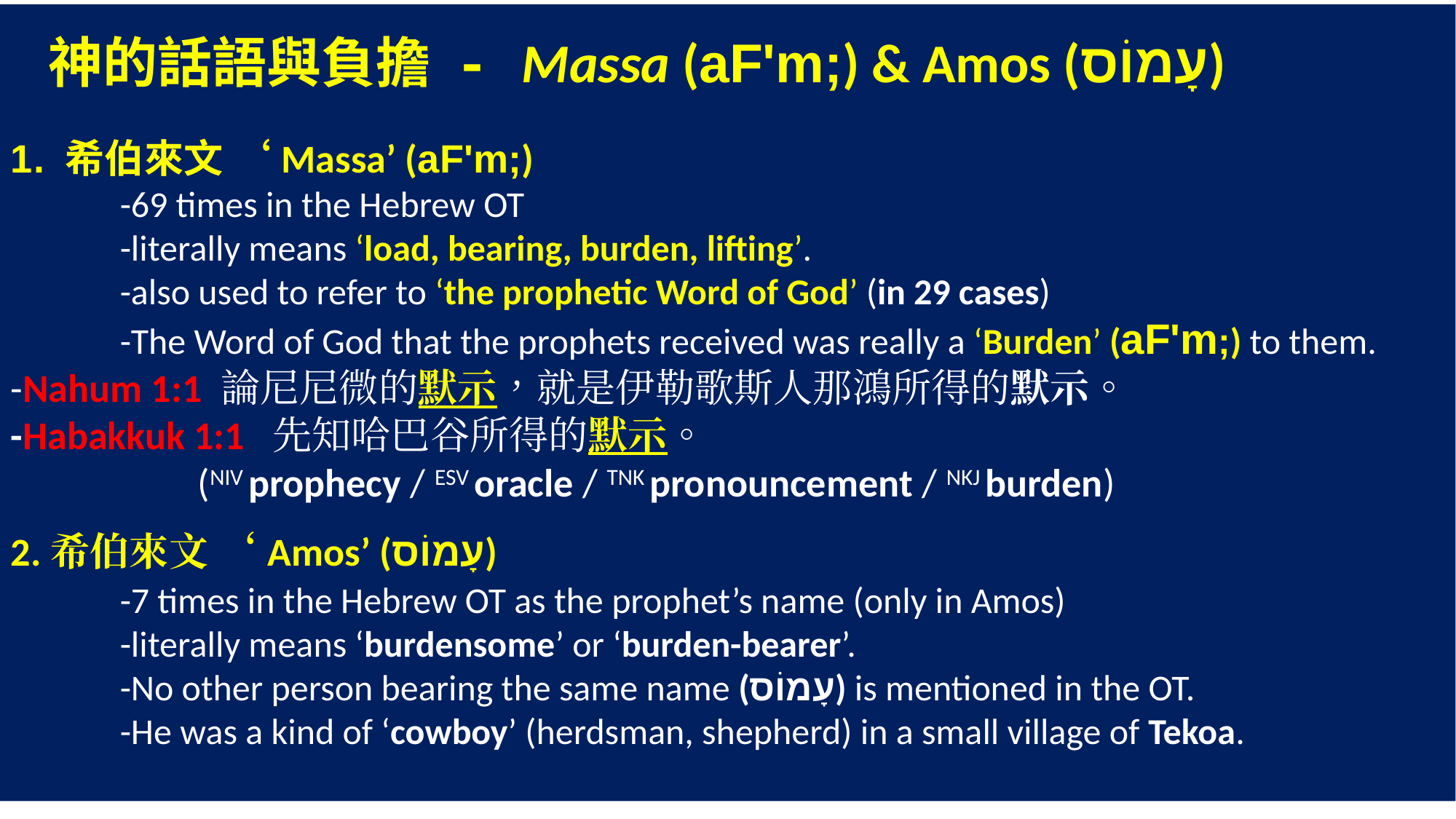

神的話語與負擔 - Massa (aF'm;) & Amos (עָמוֹס)

希伯來文 ‘Massa’ (aF'm;)
	-69 times in the Hebrew OT
	-literally means ‘load, bearing, burden, lifting’.
	-also used to refer to ‘the prophetic Word of God’ (in 29 cases)
	-The Word of God that the prophets received was really a ‘Burden’ (aF'm;) to them.
-Nahum 1:1 論尼尼微的默示，就是伊勒歌斯人那鴻所得的默示。
-Habakkuk 1:1  ‎先知哈巴谷所得的默示。
                     (NIV prophecy / ESV oracle / TNK pronouncement / NKJ burden)

2.希伯來文 ‘Amos’ (עָמוֹס)
	-7 times in the Hebrew OT as the prophet’s name (only in Amos)
	-literally means ‘burdensome’ or ‘burden-bearer’.
	-No other person bearing the same name (עָמוֹס) is mentioned in the OT.
	-He was a kind of ‘cowboy’ (herdsman, shepherd) in a small village of Tekoa.